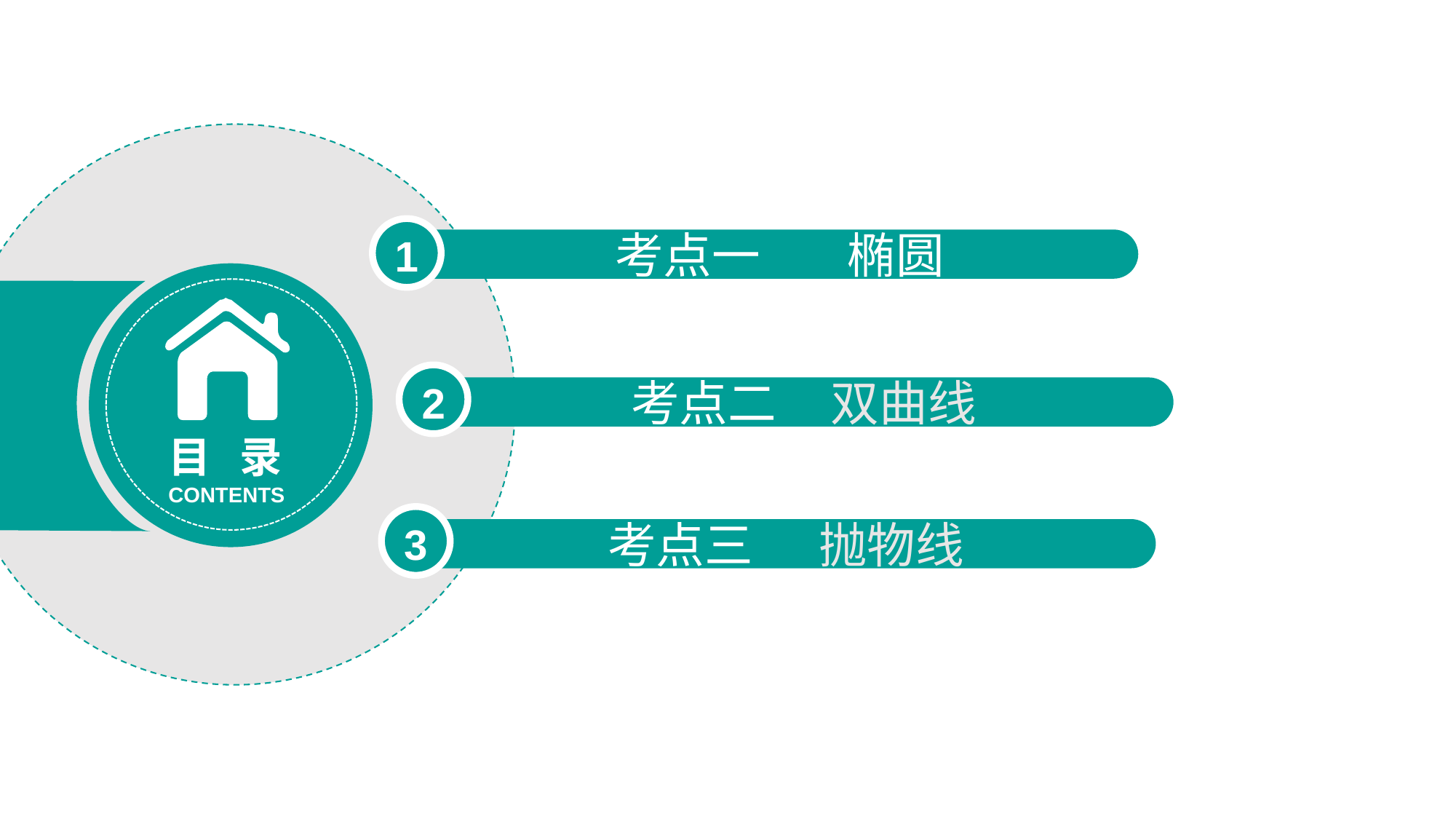

1

 考点一        椭圆

2

考点二     双曲线
目   录
CONTENTS

3

考点三      抛物线